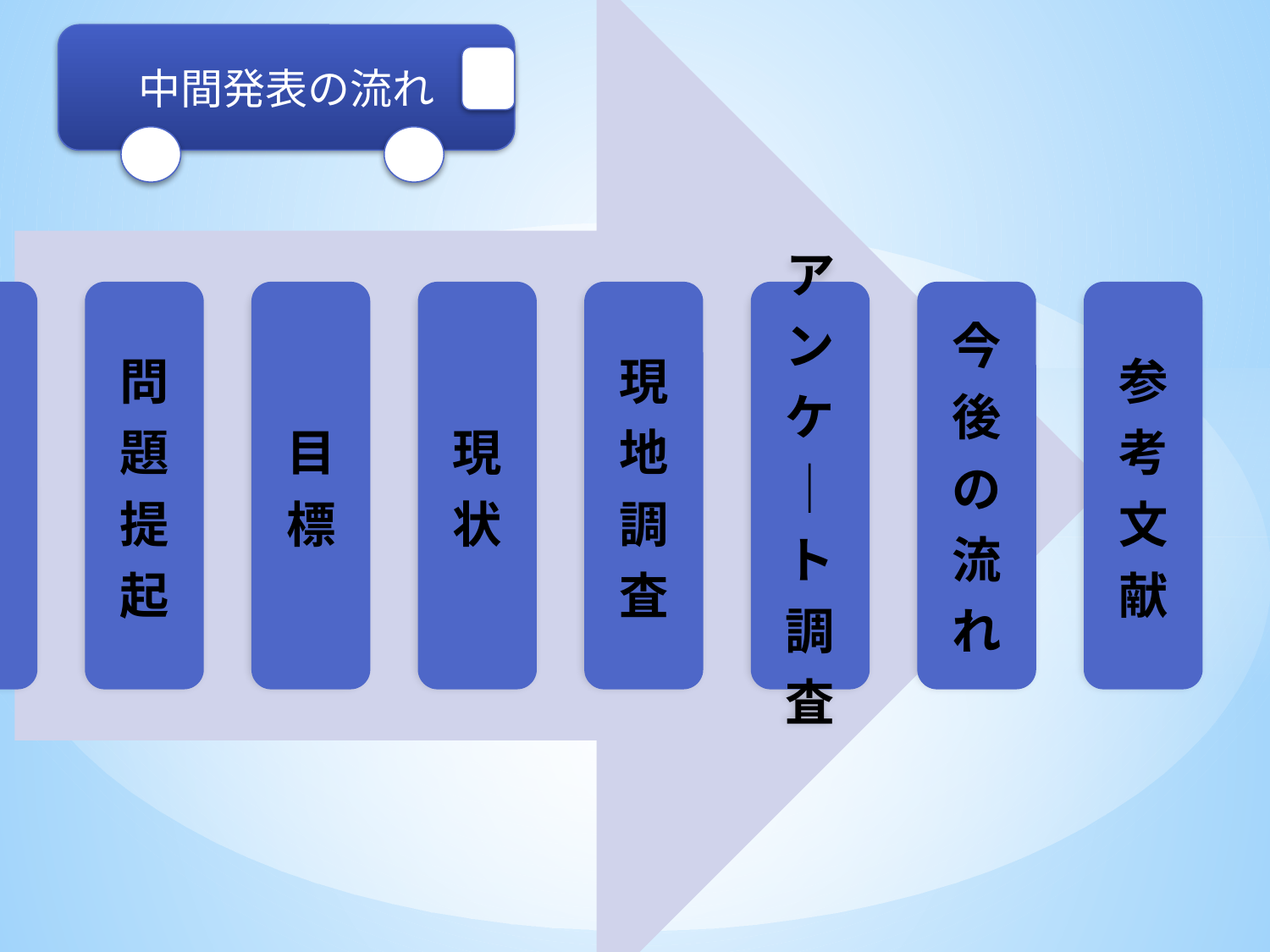

現地調査
問題提起
目標
現状
背景
参考文献
今後の流れ
アンケ｜ト調査
中間発表の流れ